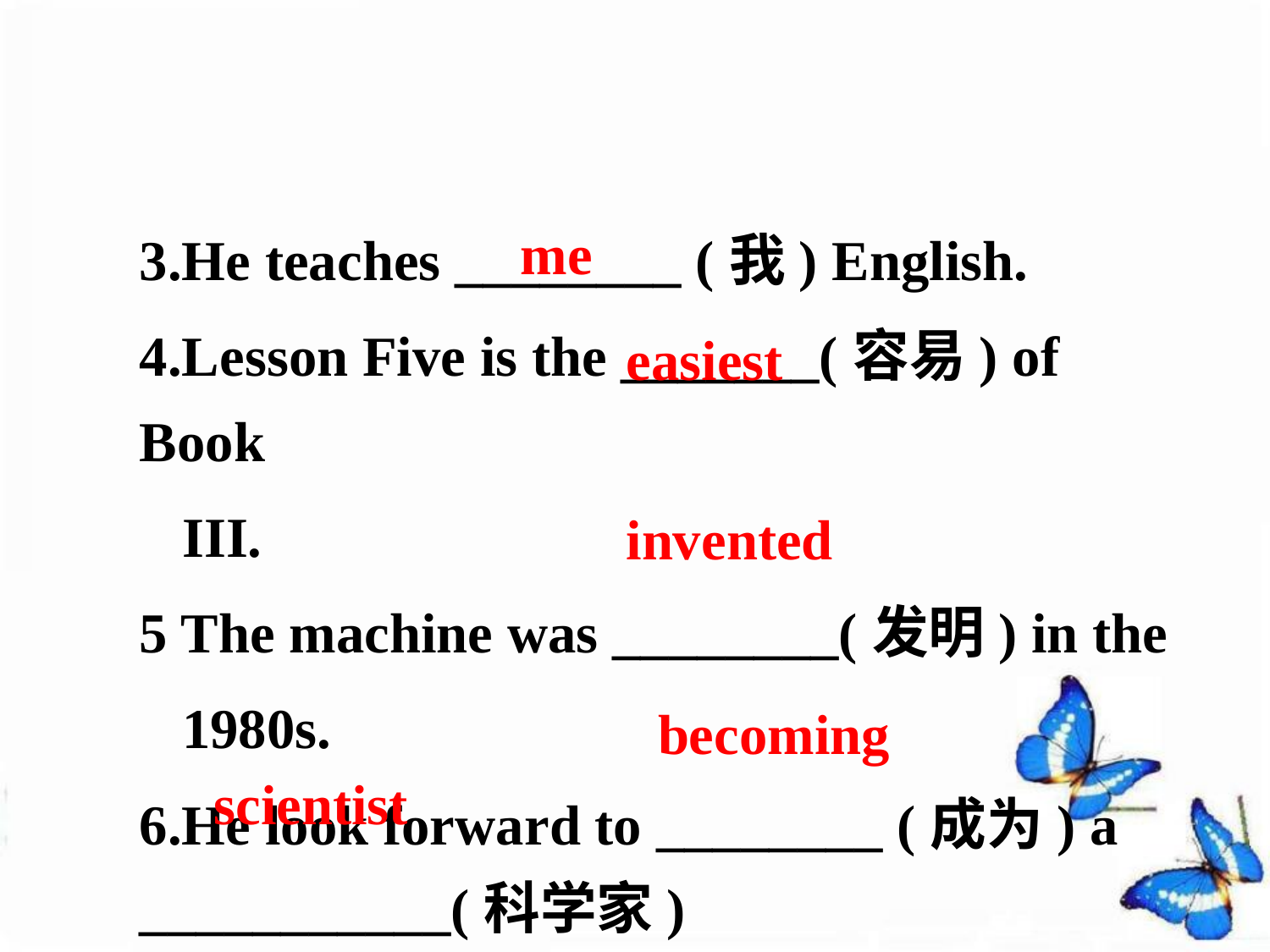

3.He teaches ________ (我) English.
4.Lesson Five is the _______(容易) of Book
   III.
5 The machine was ________(发明) in the
   1980s.
6.He look forward to ________ (成为) a ___________(科学家)
me
easiest
invented
becoming
scientist